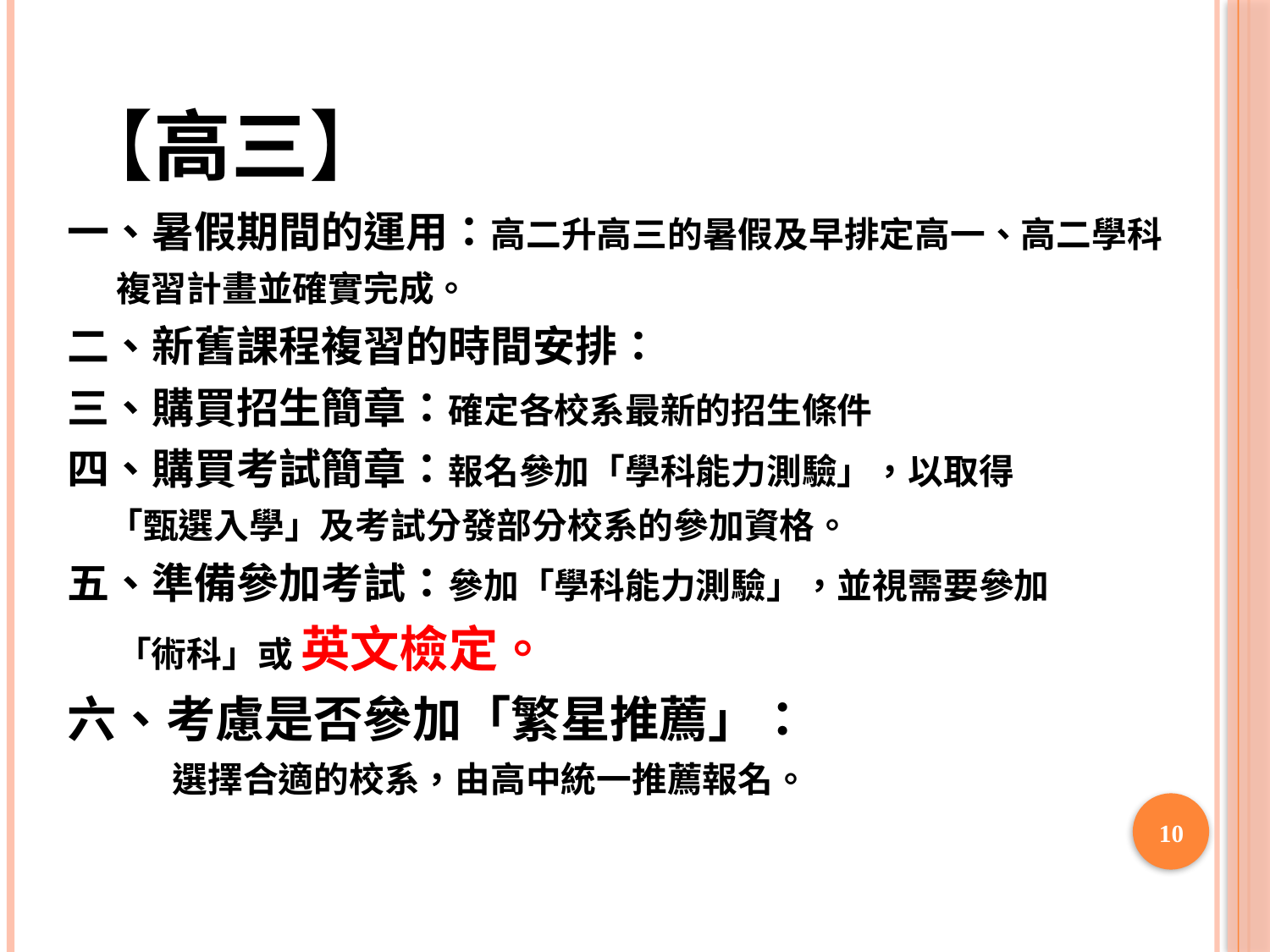

# 【高三】
一、暑假期間的運用：高二升高三的暑假及早排定高一、高二學科
     複習計畫並確實完成。
二、新舊課程複習的時間安排：
三、購買招生簡章：確定各校系最新的招生條件
四、購買考試簡章：報名參加「學科能力測驗」，以取得
    「甄選入學」及考試分發部分校系的參加資格。
五、準備參加考試：參加「學科能力測驗」，並視需要參加
     「術科」或 英文檢定。
六、考慮是否參加「繁星推薦」：
            選擇合適的校系，由高中統一推薦報名。
10